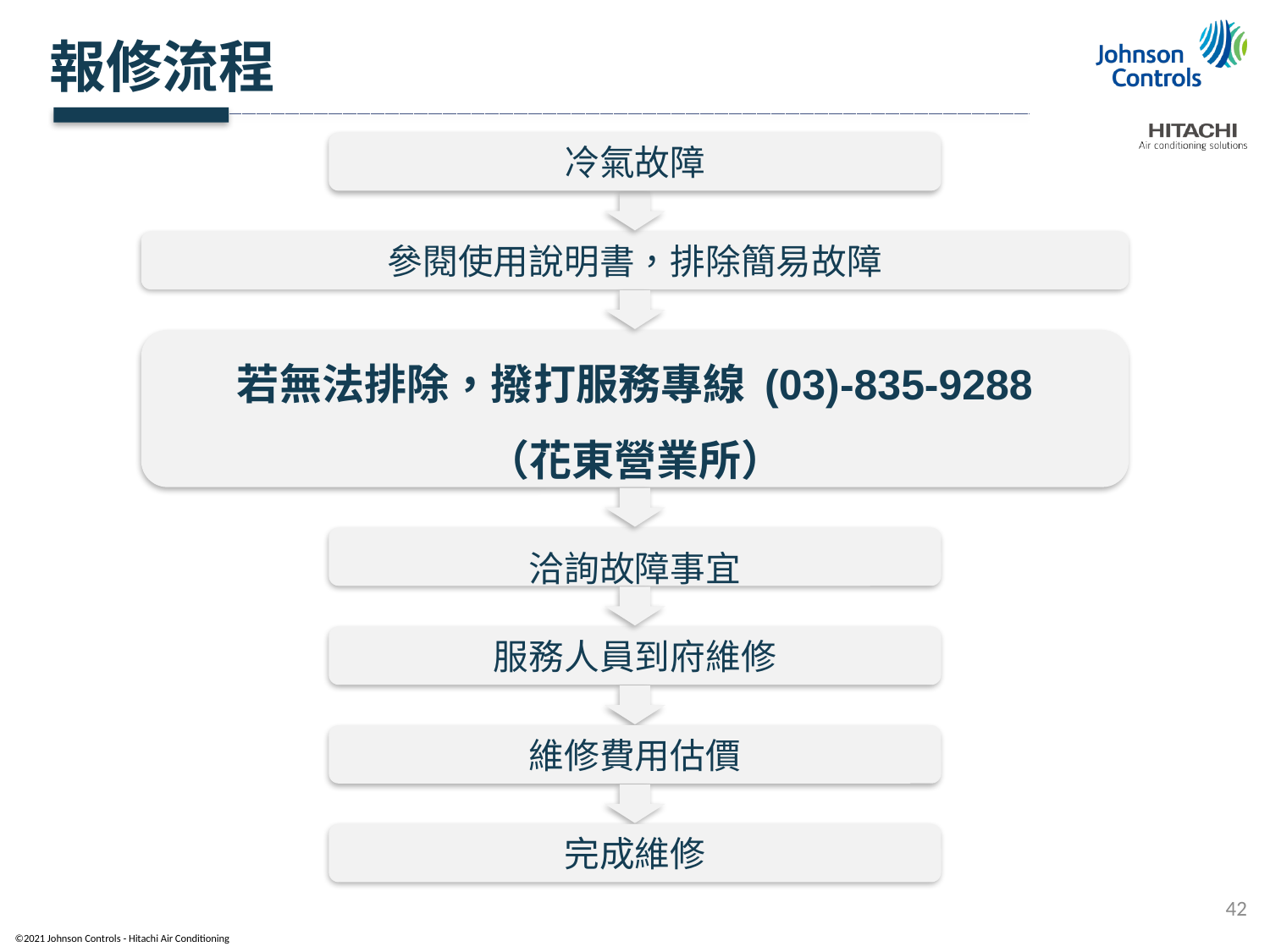

報修流程

冷氣故障

參閱使用說明書，排除簡易故障

若無法排除，撥打服務專線 (03)-835-9288
（花東營業所）

洽詢故障事宜

服務人員到府維修

維修費用估價

完成維修
42